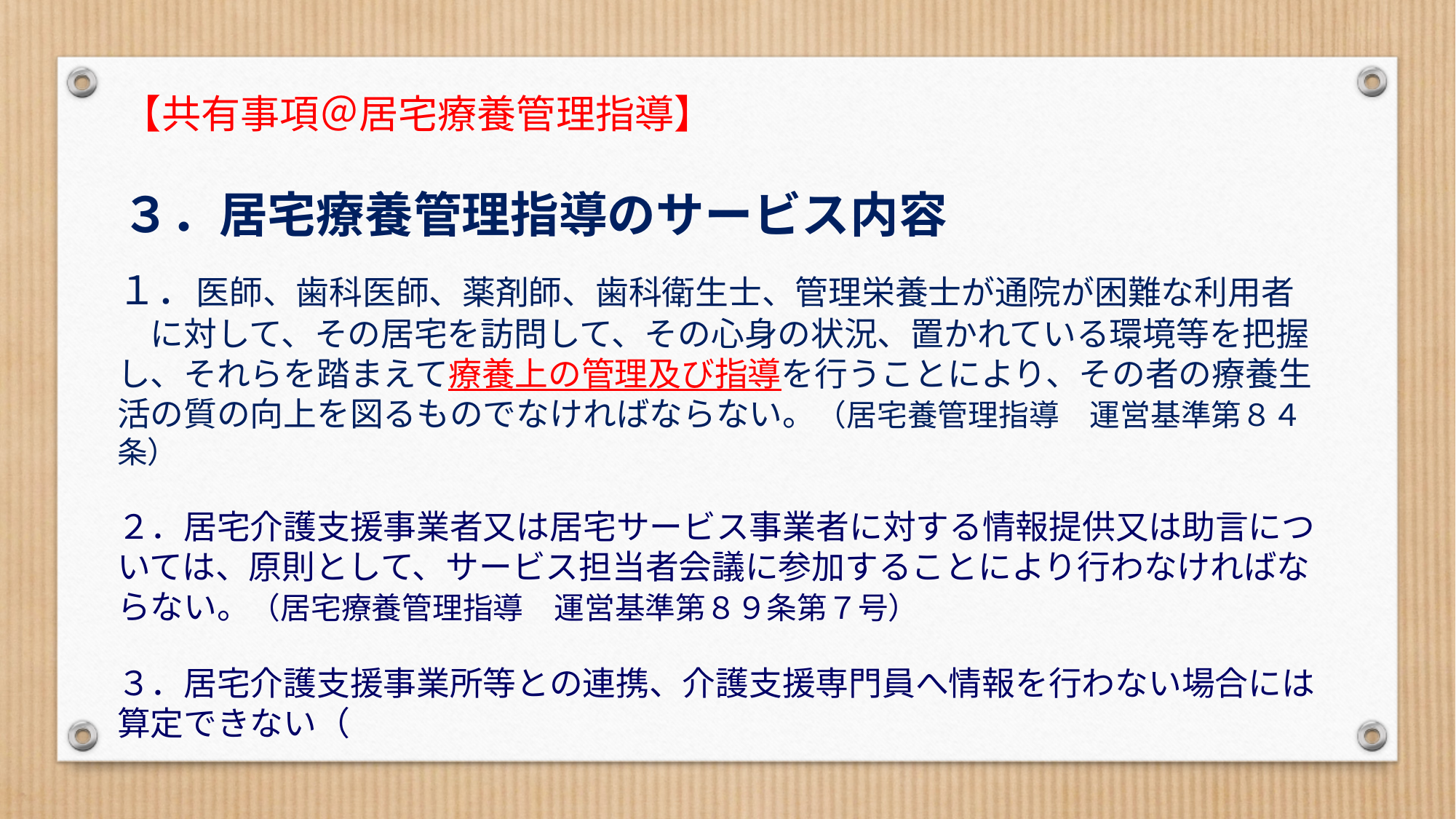

【共有事項＠居宅療養管理指導】
３．居宅療養管理指導のサービス内容
１．医師、歯科医師、薬剤師、歯科衛生士、管理栄養士が通院が困難な利用者　　に対して、その居宅を訪問して、その心身の状況、置かれている環境等を把握し、それらを踏まえて療養上の管理及び指導を行うことにより、その者の療養生活の質の向上を図るものでなければならない。（居宅養管理指導　運営基準第８４条）

２．居宅介護支援事業者又は居宅サービス事業者に対する情報提供又は助言については、原則として、サービス担当者会議に参加することにより行わなければならない。（居宅療養管理指導　運営基準第８９条第７号）

３．居宅介護支援事業所等との連携、介護支援専門員へ情報を行わない場合には算定できない（